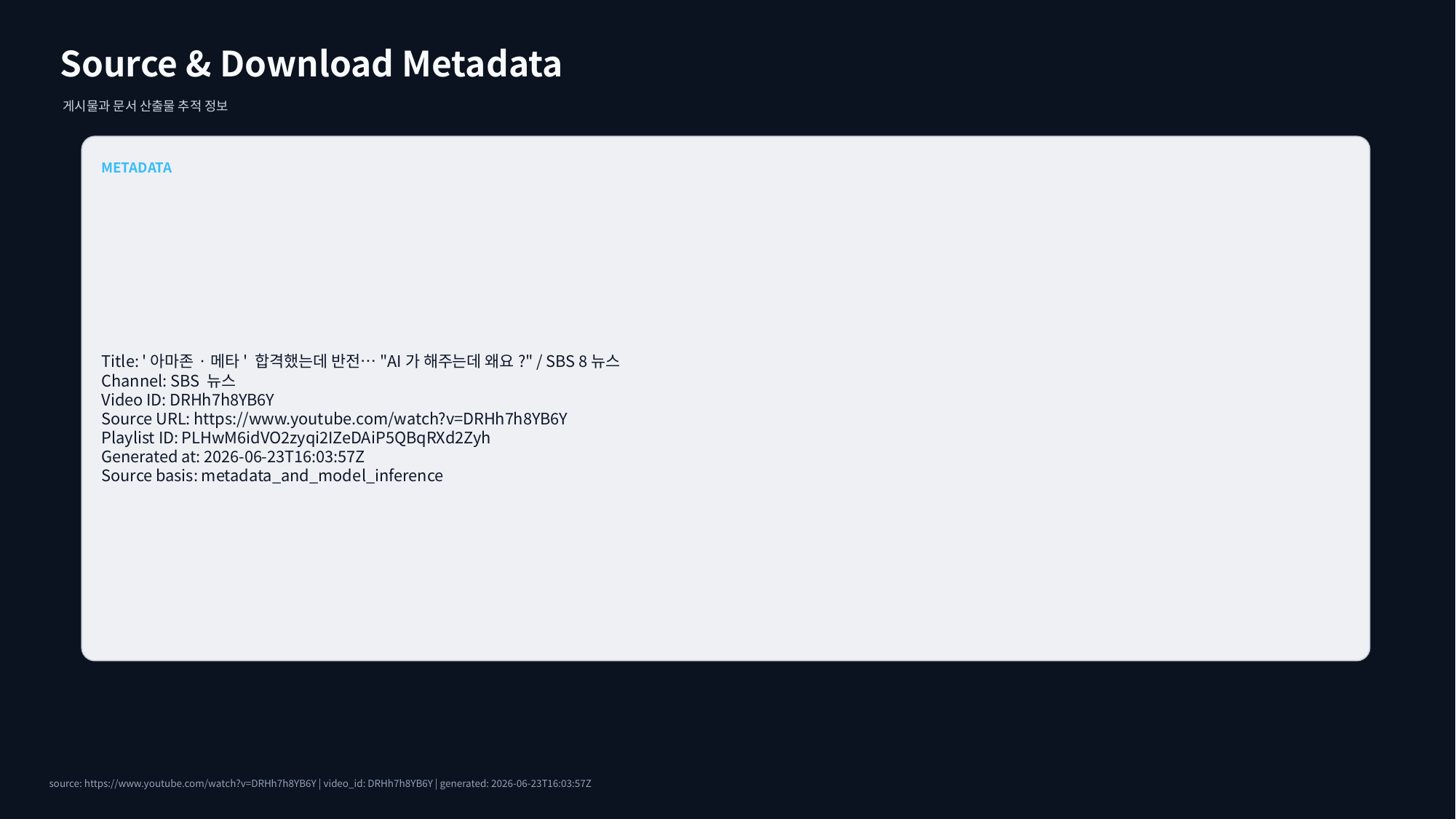

Source & Download Metadata
게시물과 문서 산출물 추적 정보

METADATA
Title: '아마존·메타' 합격했는데 반전…"AI가 해주는데 왜요?" / SBS 8뉴스
Channel: SBS 뉴스
Video ID: DRHh7h8YB6Y
Source URL: https://www.youtube.com/watch?v=DRHh7h8YB6Y
Playlist ID: PLHwM6idVO2zyqi2IZeDAiP5QBqRXd2Zyh
Generated at: 2026-06-23T16:03:57Z
Source basis: metadata_and_model_inference
source: https://www.youtube.com/watch?v=DRHh7h8YB6Y | video_id: DRHh7h8YB6Y | generated: 2026-06-23T16:03:57Z